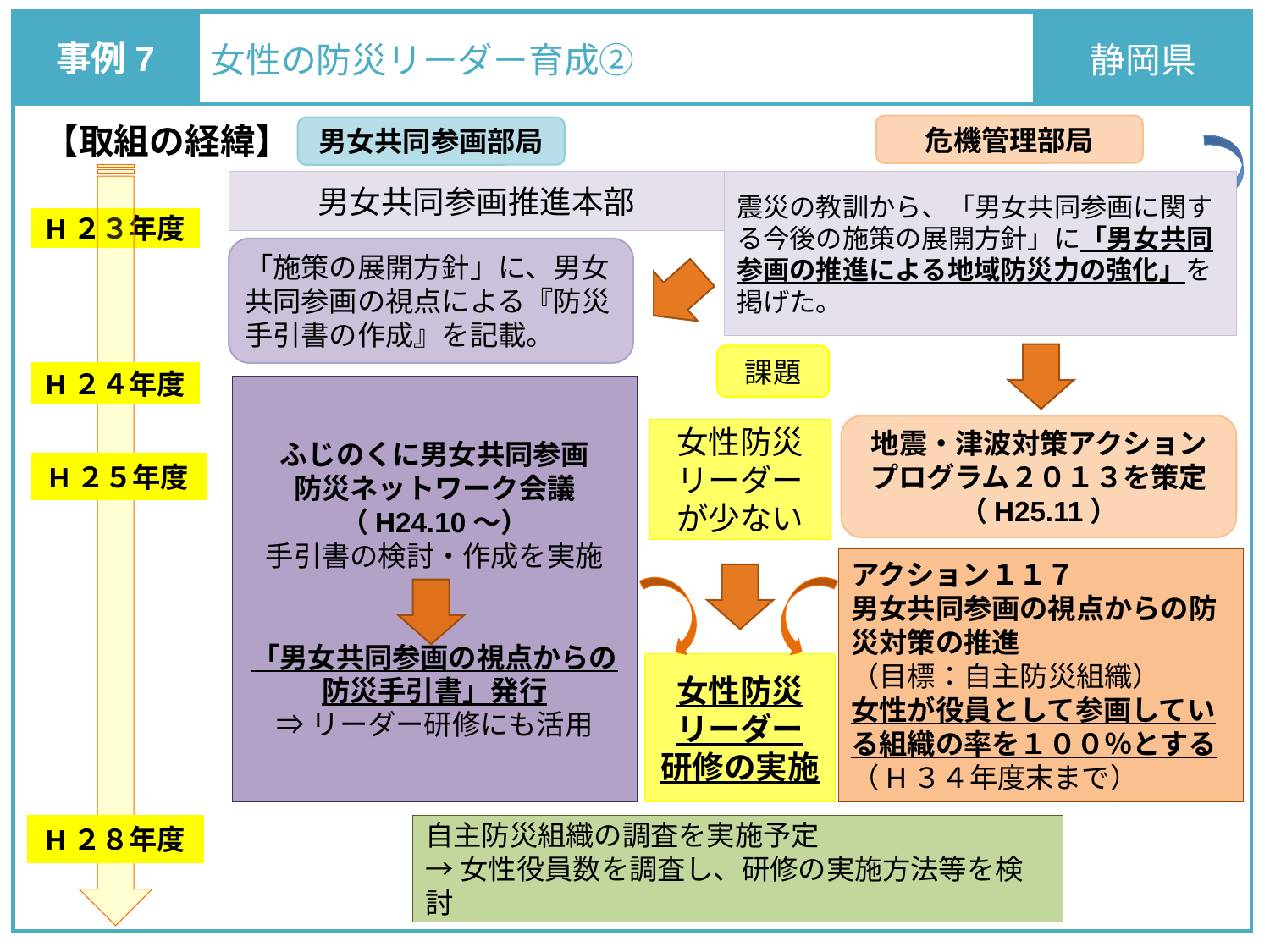

事例7
女性の防災リーダー育成②
静岡県
【取組の経緯】
危機管理部局
男女共同参画部局

男女共同参画推進本部
震災の教訓から、「男女共同参画に関する今後の施策の展開方針」に「男女共同参画の推進による地域防災力の強化」を掲げた。
H２３年度
「施策の展開方針」に、男女共同参画の視点による『防災手引書の作成』を記載。

課題
H２４年度
ふじのくに男女共同参画
防災ネットワーク会議
（H24.10～）
手引書の検討・作成を実施

「男女共同参画の視点からの防災手引書」発行
⇒リーダー研修にも活用
地震・津波対策アクションプログラム２０１３を策定
（H25.11）
女性防災リーダーが少ない
H２５年度

アクション１１７
男女共同参画の視点からの防災対策の推進
（目標：自主防災組織）
女性が役員として参画している組織の率を１００％とする（H３４年度末まで）

女性防災リーダー
研修の実施
H２８年度
自主防災組織の調査を実施予定
→女性役員数を調査し、研修の実施方法等を検討